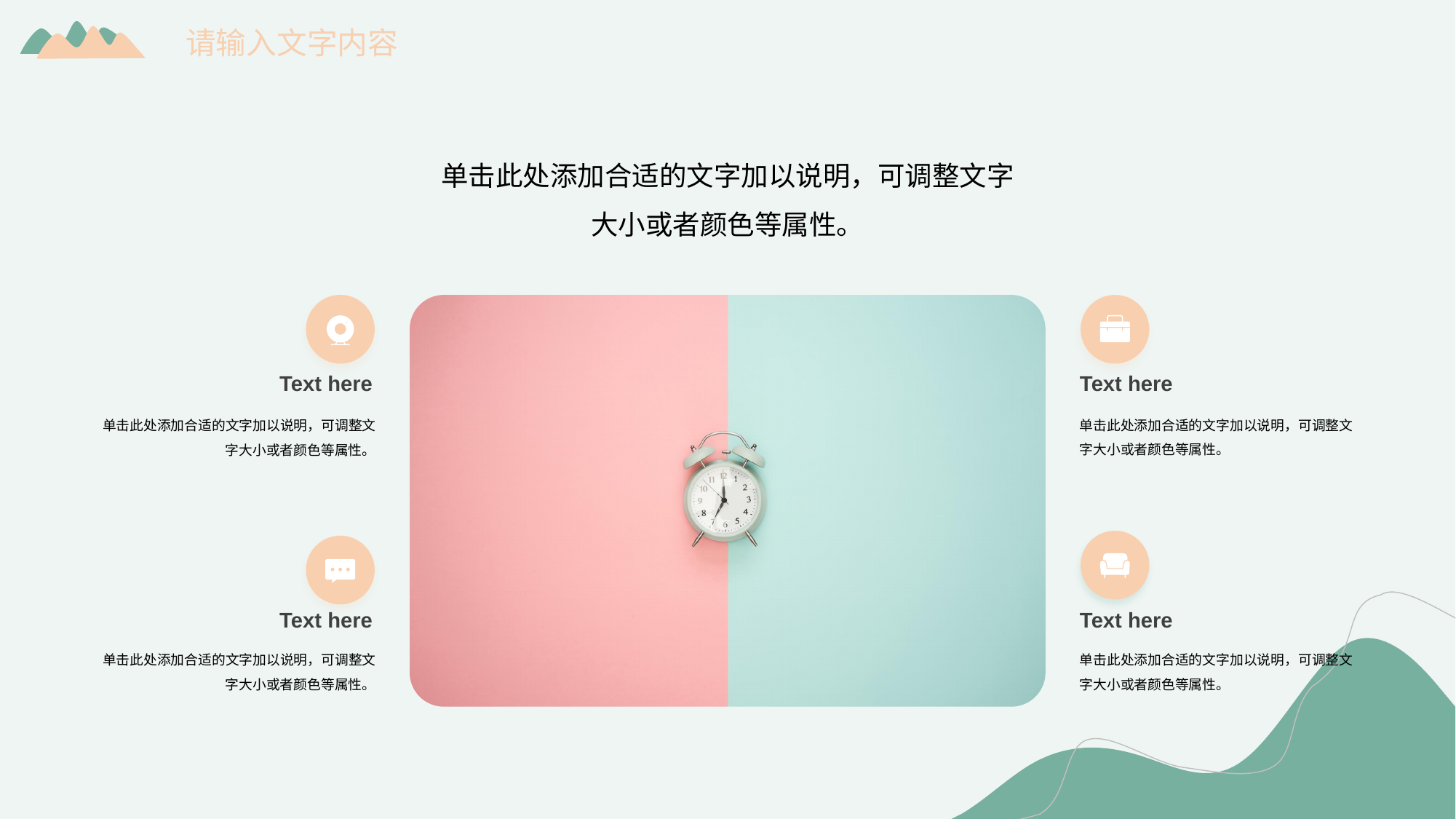

请输入文字内容

单击此处添加合适的文字加以说明，可调整文字大小或者颜色等属性。

Text here
单击此处添加合适的文字加以说明，可调整文字大小或者颜色等属性。

Text here
单击此处添加合适的文字加以说明，可调整文字大小或者颜色等属性。

Text here
单击此处添加合适的文字加以说明，可调整文字大小或者颜色等属性。

Text here
单击此处添加合适的文字加以说明，可调整文字大小或者颜色等属性。